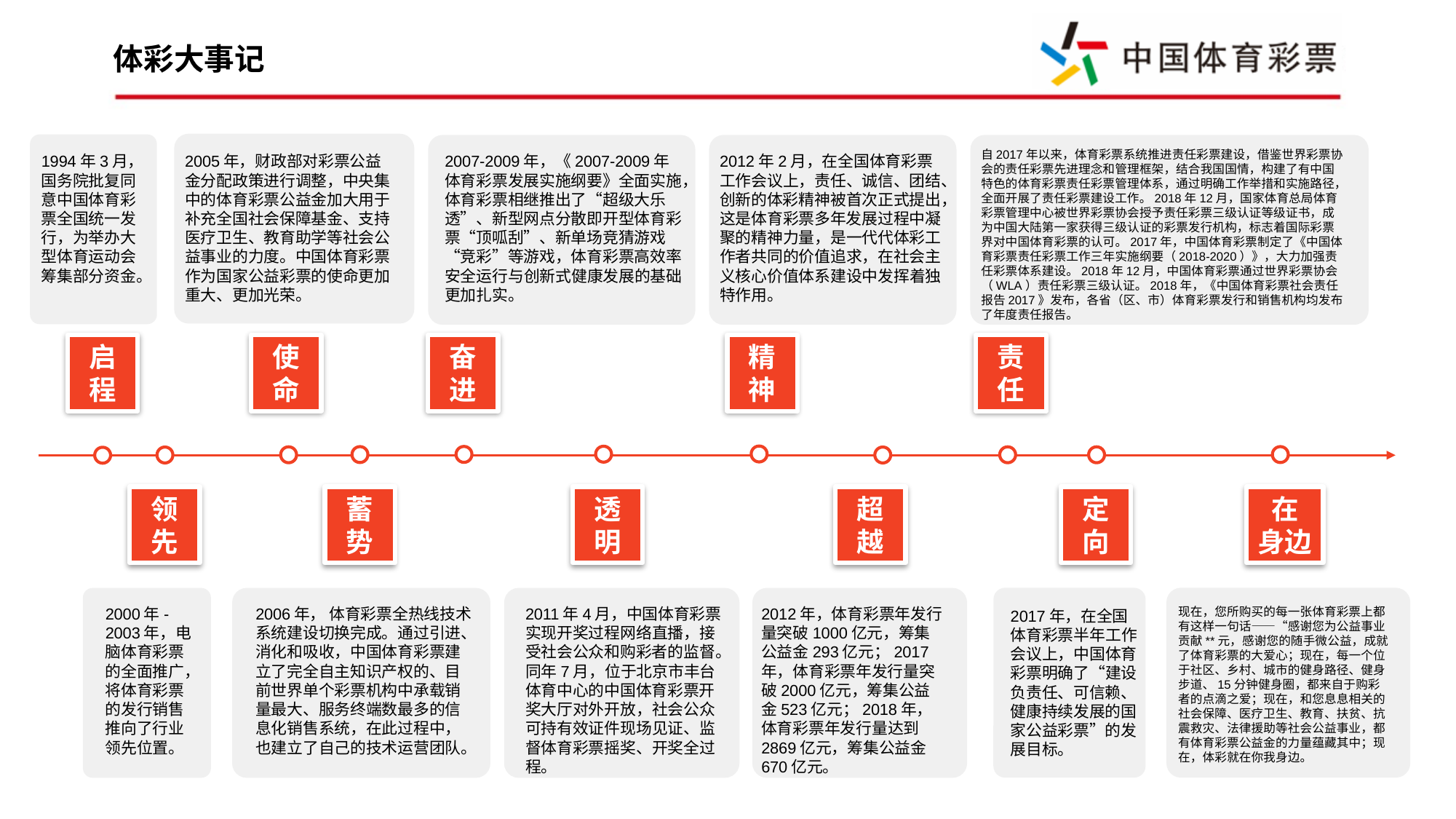

体彩大事记

自2017年以来，体育彩票系统推进责任彩票建设，借鉴世界彩票协会的责任彩票先进理念和管理框架，结合我国国情，构建了有中国特色的体育彩票责任彩票管理体系，通过明确工作举措和实施路径，全面开展了责任彩票建设工作。2018年12月，国家体育总局体育彩票管理中心被世界彩票协会授予责任彩票三级认证等级证书，成为中国大陆第一家获得三级认证的彩票发行机构，标志着国际彩票界对中国体育彩票的认可。2017年，中国体育彩票制定了《中国体育彩票责任彩票工作三年实施纲要（2018-2020）》，大力加强责任彩票体系建设。2018年12月，中国体育彩票通过世界彩票协会（WLA）责任彩票三级认证。2018年，《中国体育彩票社会责任报告2017》发布，各省（区、市）体育彩票发行和销售机构均发布了年度责任报告。
1994年3月，国务院批复同意中国体育彩票全国统一发行，为举办大型体育运动会筹集部分资金。
2005年，财政部对彩票公益金分配政策进行调整，中央集中的体育彩票公益金加大用于补充全国社会保障基金、支持医疗卫生、教育助学等社会公益事业的力度。中国体育彩票作为国家公益彩票的使命更加重大、更加光荣。
2007-2009年，《2007-2009年体育彩票发展实施纲要》全面实施，体育彩票相继推出了“超级大乐透”、新型网点分散即开型体育彩票“顶呱刮”、新单场竞猜游戏“竞彩”等游戏，体育彩票高效率安全运行与创新式健康发展的基础更加扎实。
2012年2月，在全国体育彩票工作会议上，责任、诚信、团结、创新的体彩精神被首次正式提出，这是体育彩票多年发展过程中凝聚的精神力量，是一代代体彩工作者共同的价值追求，在社会主义核心价值体系建设中发挥着独特作用。
启程
使命
奋进
精神
责任

在
身边
领先
蓄势
透明
超越
定向

2000年-2003年，电脑体育彩票的全面推广，将体育彩票的发行销售推向了行业领先位置。
2006年， 体育彩票全热线技术系统建设切换完成。通过引进、消化和吸收，中国体育彩票建立了完全自主知识产权的、目前世界单个彩票机构中承载销量最大、服务终端数最多的信息化销售系统，在此过程中，也建立了自己的技术运营团队。
2011年4月，中国体育彩票实现开奖过程网络直播，接受社会公众和购彩者的监督。同年7月，位于北京市丰台体育中心的中国体育彩票开奖大厅对外开放，社会公众可持有效证件现场见证、监督体育彩票摇奖、开奖全过程。
2012年，体育彩票年发行量突破1000亿元，筹集公益金293亿元；2017年，体育彩票年发行量突破2000亿元，筹集公益金523亿元；2018年，体育彩票年发行量达到2869亿元，筹集公益金670亿元。
现在，您所购买的每一张体育彩票上都有这样一句话——“感谢您为公益事业贡献**元，感谢您的随手微公益，成就了体育彩票的大爱心；现在，每一个位于社区、乡村、城市的健身路径、健身步道、15分钟健身圈，都来自于购彩者的点滴之爱；现在，和您息息相关的社会保障、医疗卫生、教育、扶贫、抗震救灾、法律援助等社会公益事业，都有体育彩票公益金的力量蕴藏其中；现在，体彩就在你我身边。
2017年，在全国体育彩票半年工作会议上，中国体育彩票明确了“建设负责任、可信赖、健康持续发展的国家公益彩票”的发展目标。